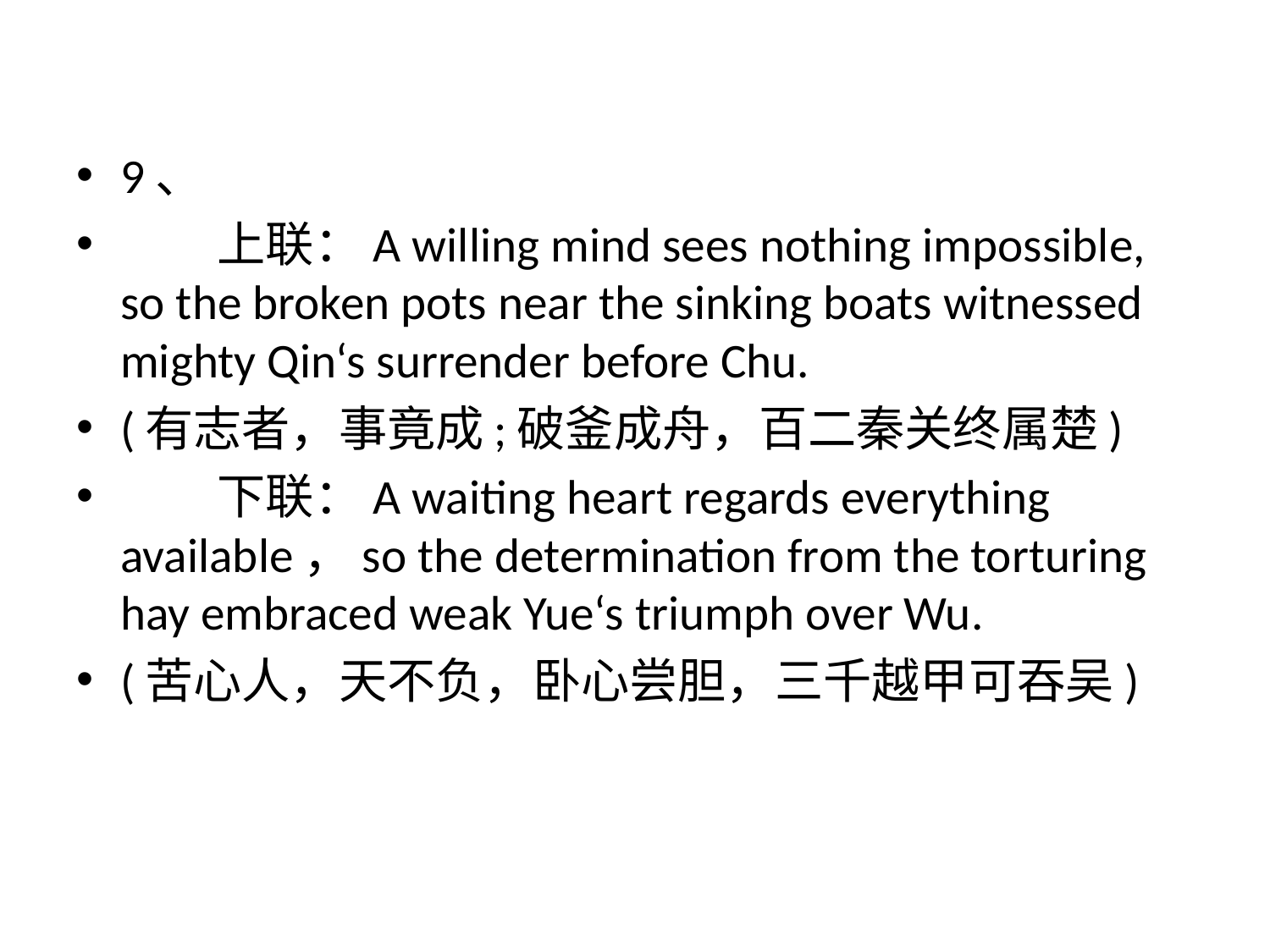

9、
　　上联：A willing mind sees nothing impossible, so the broken pots near the sinking boats witnessed mighty Qin‘s surrender before Chu.
(有志者，事竟成;破釜成舟，百二秦关终属楚)
　　下联：A waiting heart regards everything available，so the determination from the torturing hay embraced weak Yue‘s triumph over Wu.
(苦心人，天不负，卧心尝胆，三千越甲可吞吴)